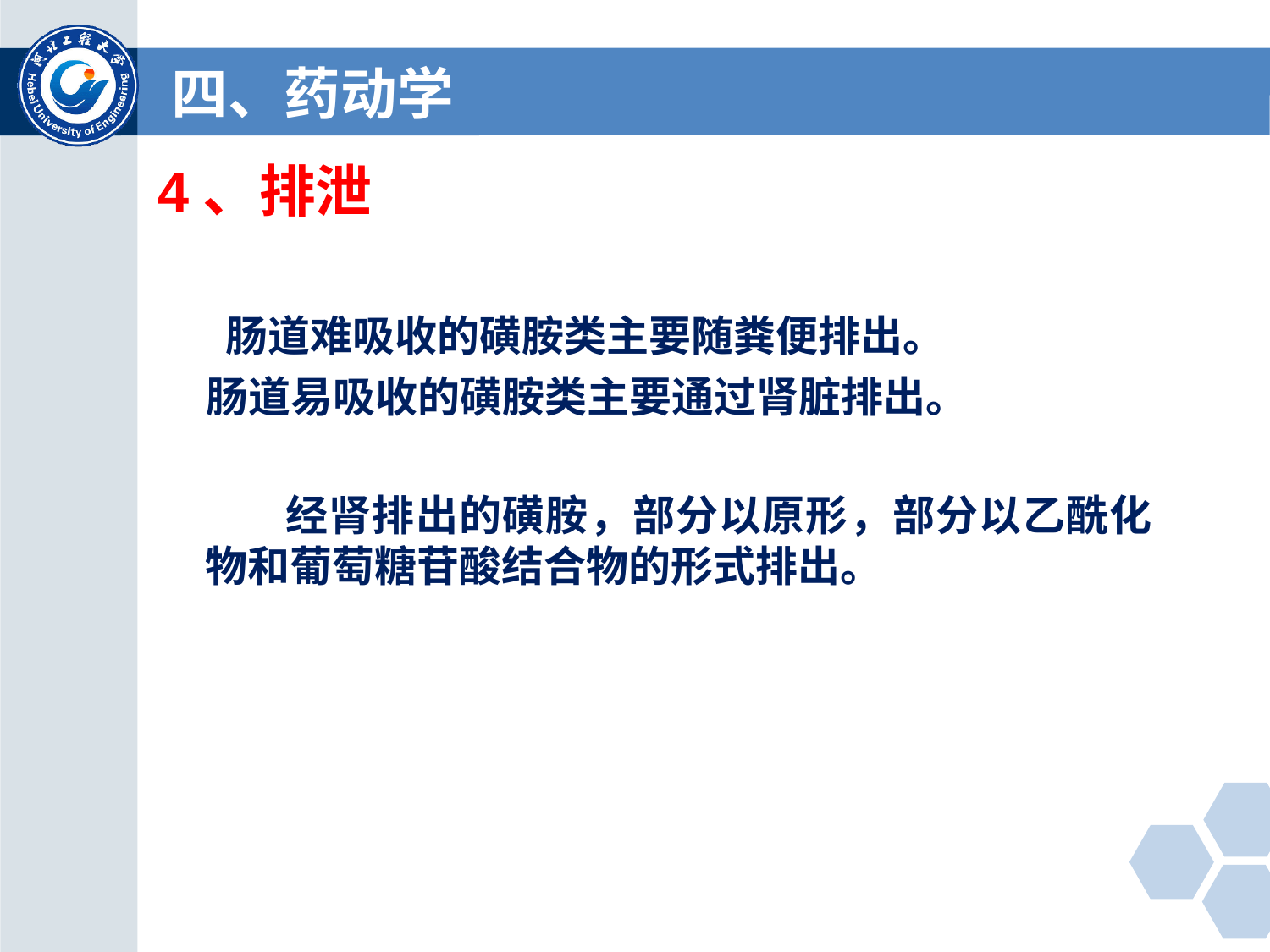

# 四、药动学
4、排泄

     肠道难吸收的磺胺类主要随粪便排出。
    肠道易吸收的磺胺类主要通过肾脏排出。

           经肾排出的磺胺，部分以原形，部分以乙酰化物和葡萄糖苷酸结合物的形式排出。